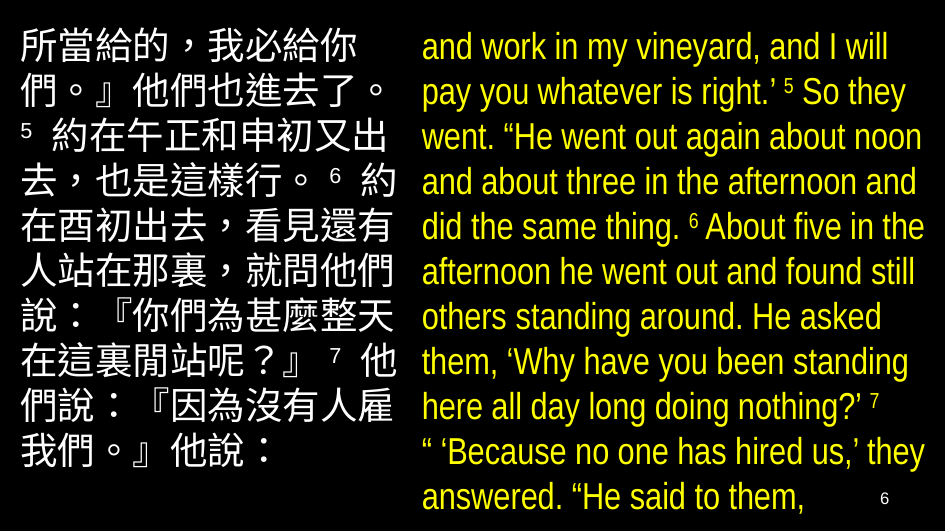

所當給的，我必給你們。』他們也進去了。5 約在午正和申初又出去，也是這樣行。6 約在酉初出去，看見還有人站在那裏，就問他們說：『你們為甚麼整天在這裏閒站呢？』7 他們說：『因為沒有人雇我們。』他說：
and work in my vineyard, and I will pay you whatever is right.’ 5 So they went. “He went out again about noon and about three in the afternoon and did the same thing. 6 About five in the afternoon he went out and found still others standing around. He asked them, ‘Why have you been standing here all day long doing nothing?’ 7 “ ‘Because no one has hired us,’ they answered. “He said to them,
6